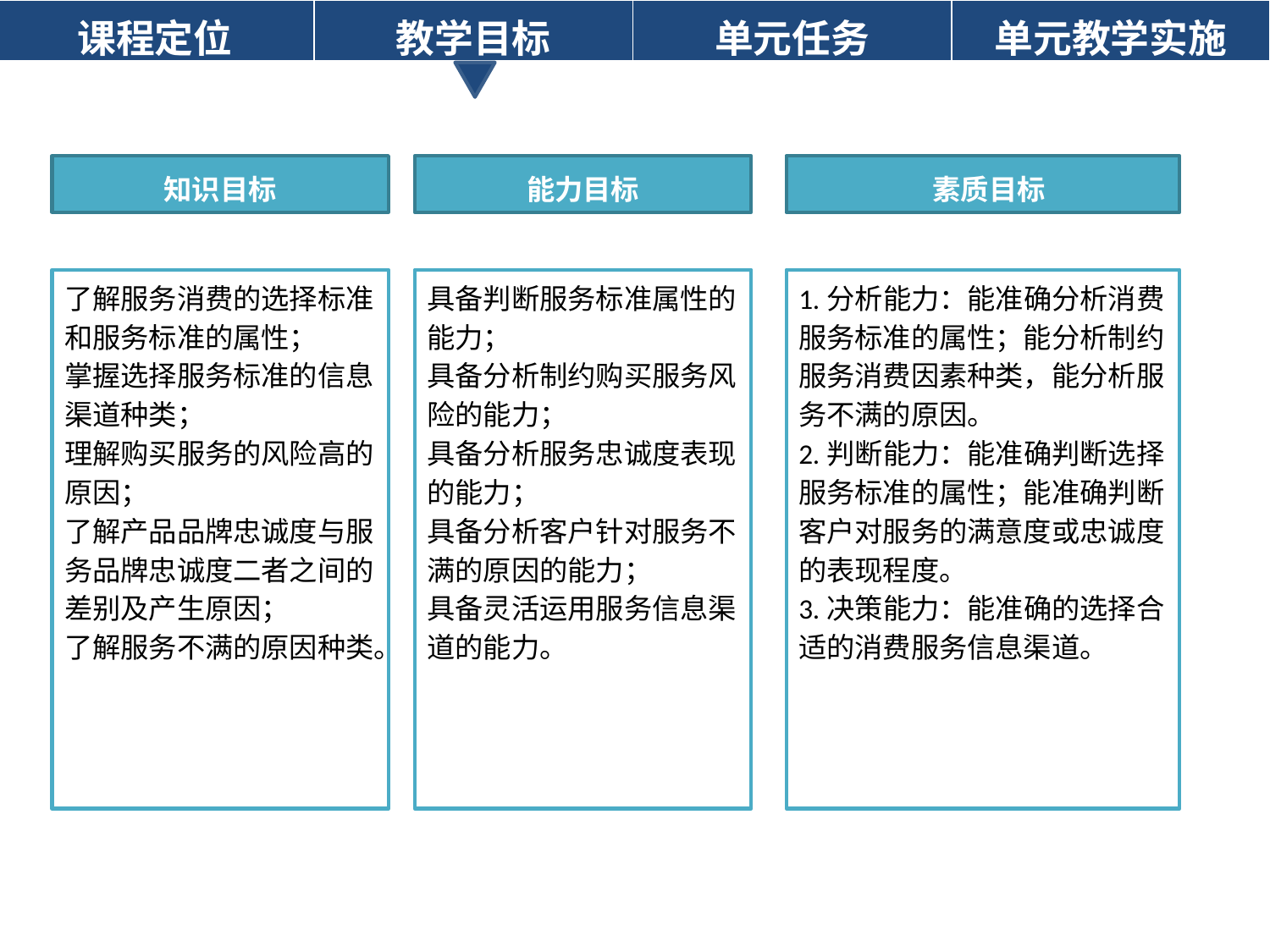

| 课程定位 | 教学目标 | 单元任务 | 单元教学实施 |
| --- | --- | --- | --- |

知识目标
能力目标
 素质目标
了解服务消费的选择标准和服务标准的属性；
掌握选择服务标准的信息渠道种类；
理解购买服务的风险高的原因；
了解产品品牌忠诚度与服务品牌忠诚度二者之间的差别及产生原因；
了解服务不满的原因种类。
具备判断服务标准属性的能力；
具备分析制约购买服务风险的能力；
具备分析服务忠诚度表现的能力；
具备分析客户针对服务不满的原因的能力；
具备灵活运用服务信息渠道的能力。
1.分析能力：能准确分析消费服务标准的属性；能分析制约服务消费因素种类，能分析服务不满的原因。
2.判断能力：能准确判断选择服务标准的属性；能准确判断客户对服务的满意度或忠诚度的表现程度。
3.决策能力：能准确的选择合适的消费服务信息渠道。